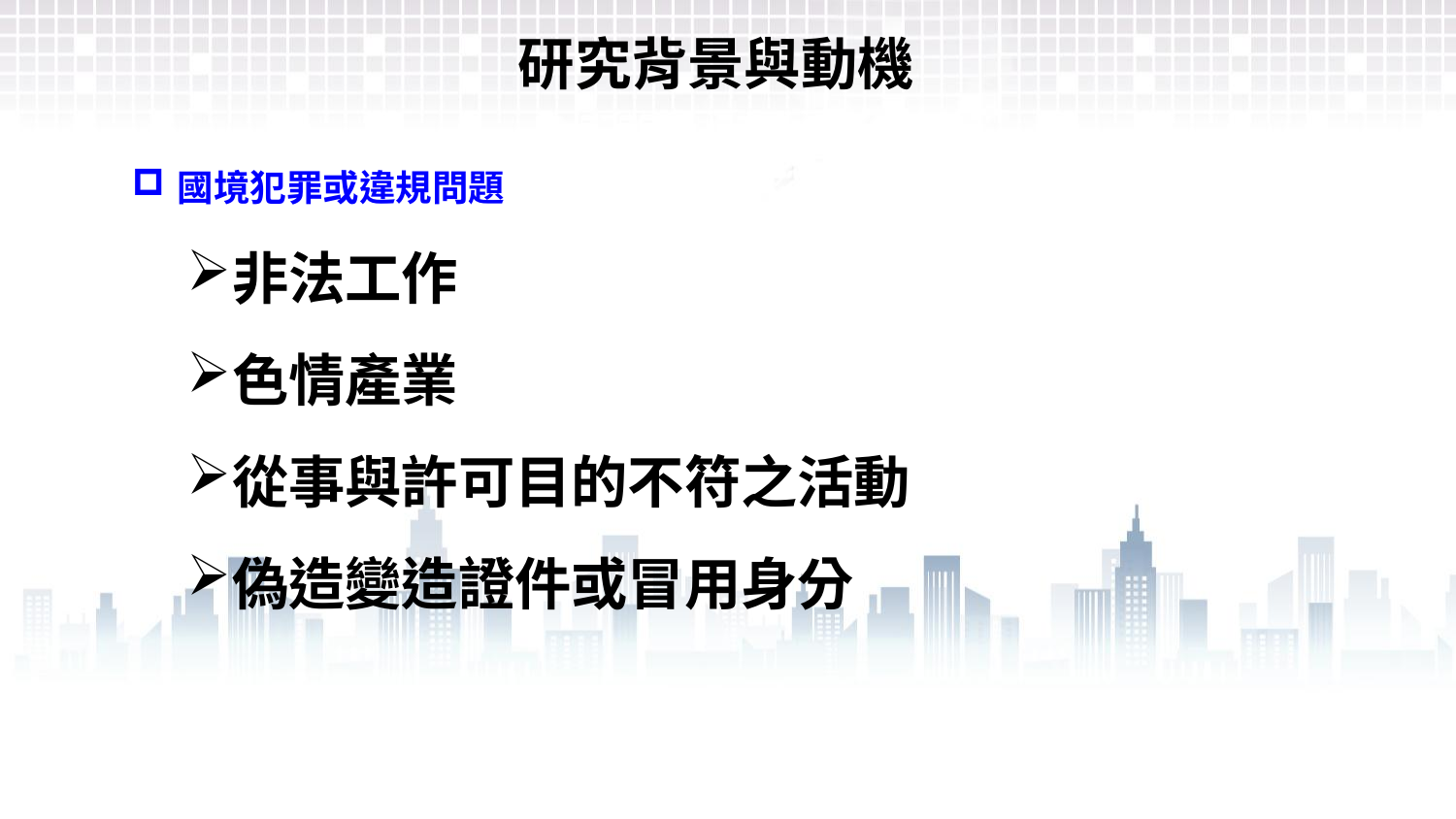

研究背景與動機
國境犯罪或違規問題
非法工作
色情產業
從事與許可目的不符之活動
偽造變造證件或冒用身分